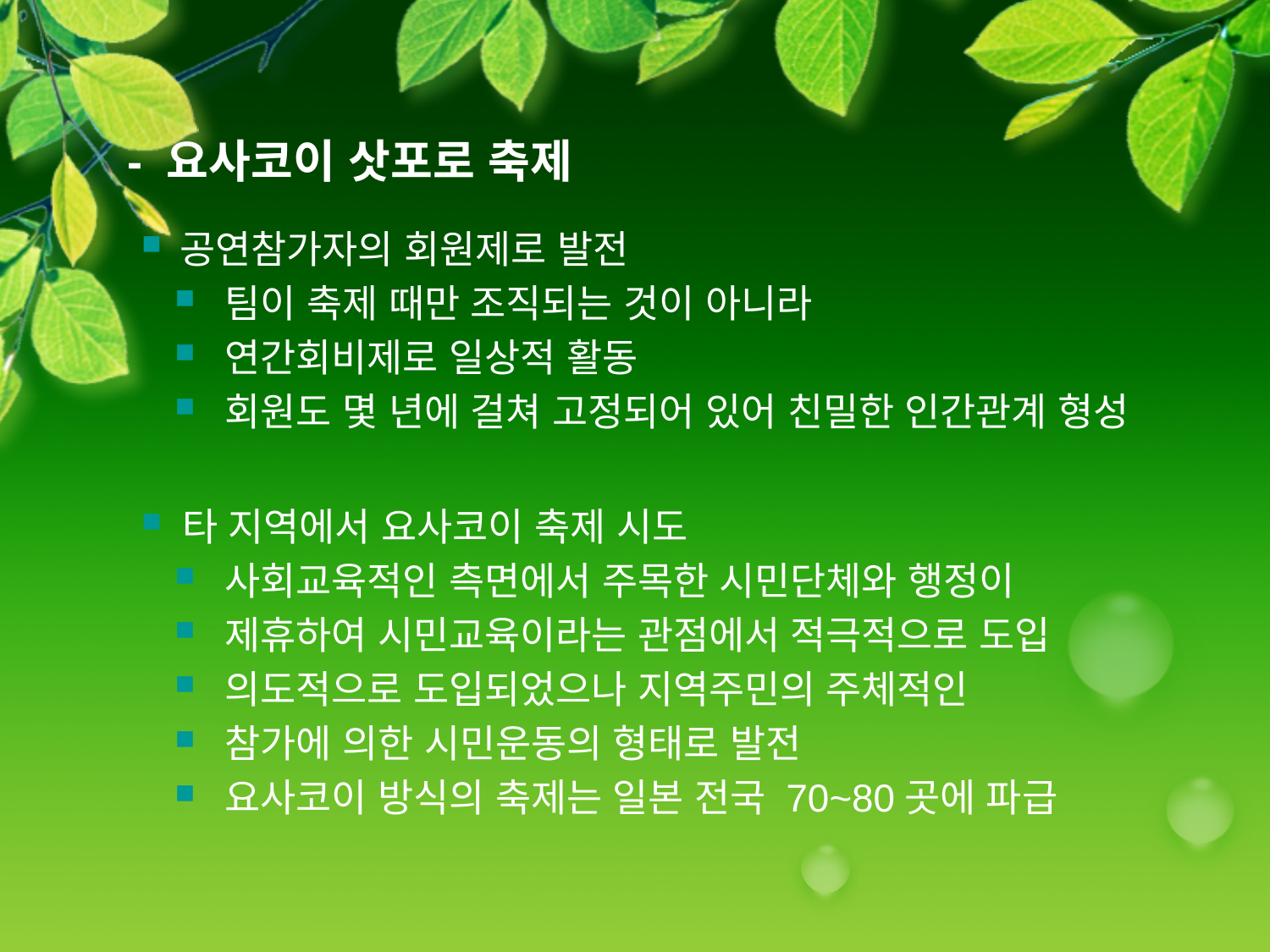

- 요사코이 삿포로 축제
 공연참가자의 회원제로 발전
 팀이 축제 때만 조직되는 것이 아니라
 연간회비제로 일상적 활동
 회원도 몇 년에 걸쳐 고정되어 있어 친밀한 인간관계 형성
 타 지역에서 요사코이 축제 시도
 사회교육적인 측면에서 주목한 시민단체와 행정이
 제휴하여 시민교육이라는 관점에서 적극적으로 도입
 의도적으로 도입되었으나 지역주민의 주체적인
 참가에 의한 시민운동의 형태로 발전
 요사코이 방식의 축제는 일본 전국 70~80곳에 파급